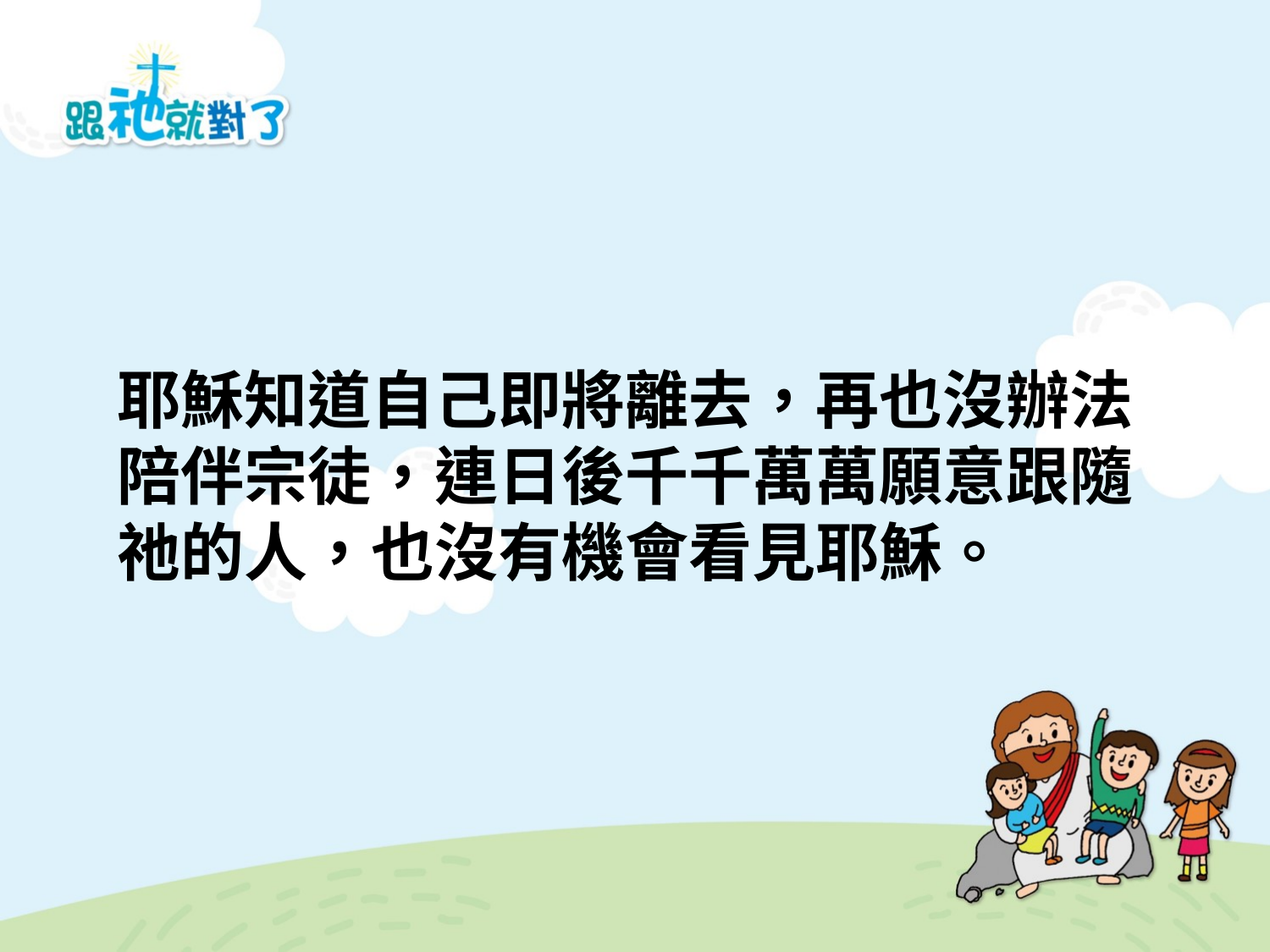

耶穌知道自己即將離去，再也沒辦法陪伴宗徒，連日後千千萬萬願意跟隨祂的人，也沒有機會看見耶穌。